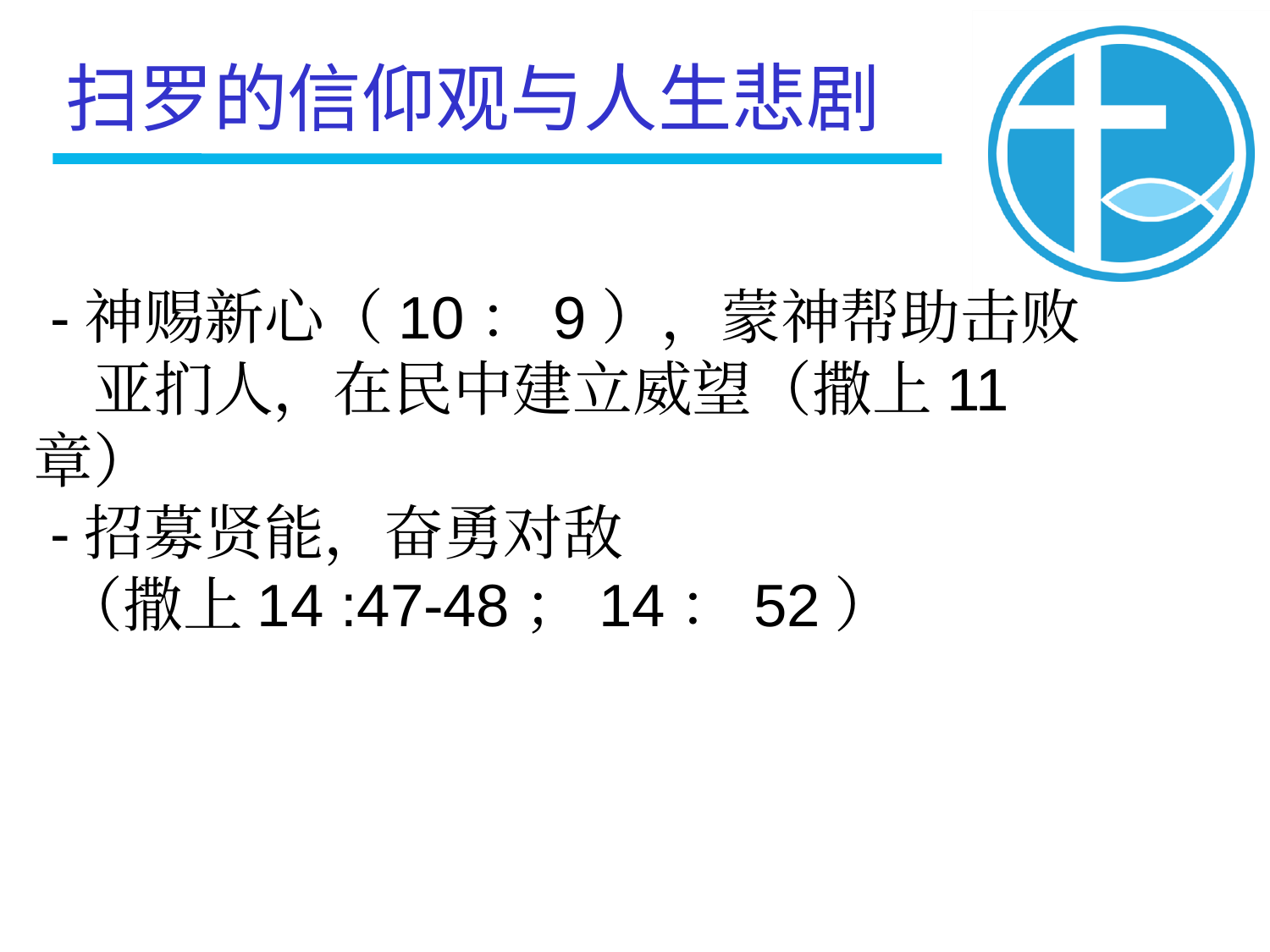

扫罗的信仰观与人生悲剧

 -神赐新心（10：9），蒙神帮助击败
   亚扪人，在民中建立威望（撒上11章）
 -招募贤能，奋勇对敌
 （撒上14 :47-48；14：52）